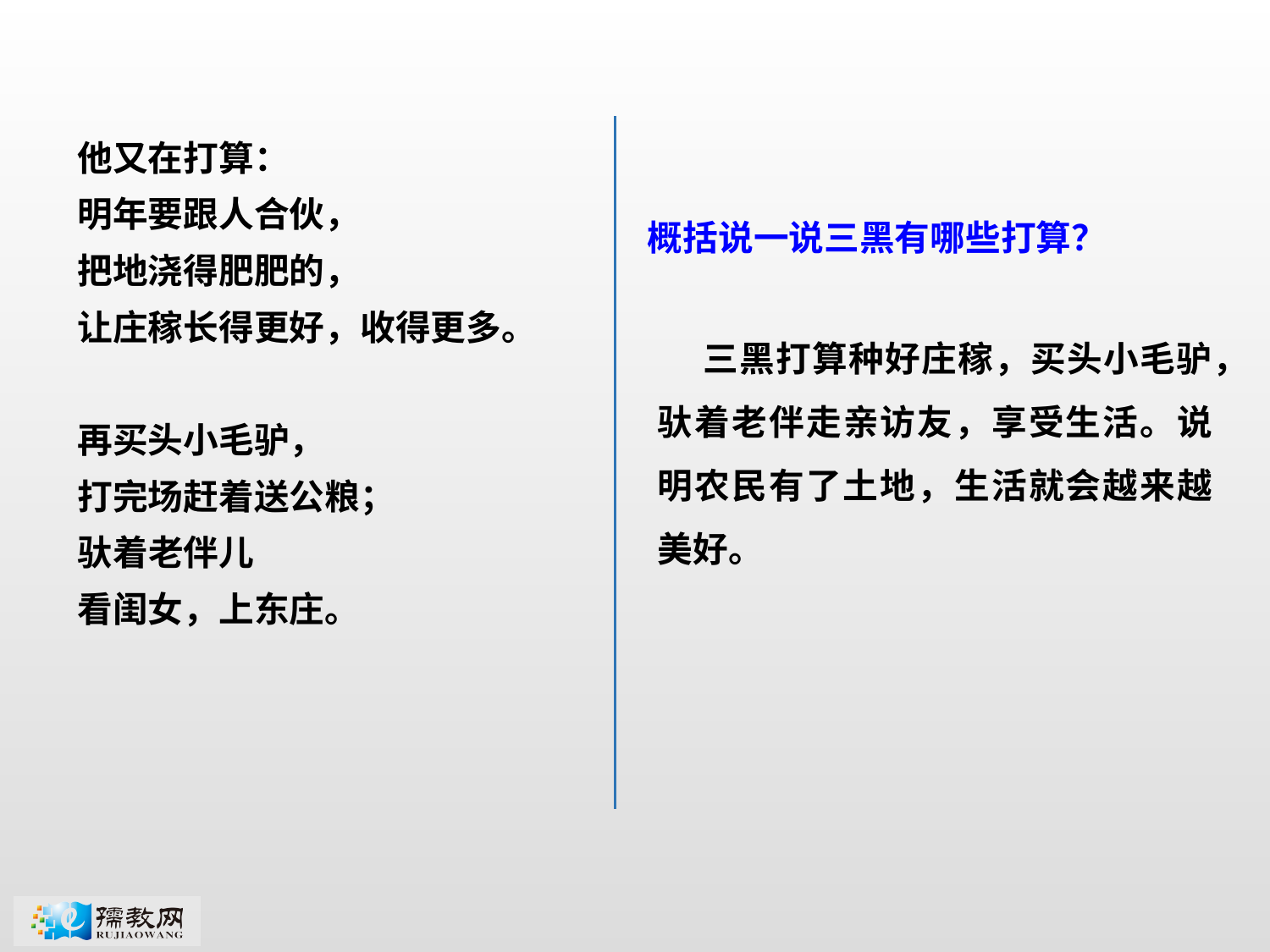

他又在打算：
明年要跟人合伙，
把地浇得肥肥的，
让庄稼长得更好，收得更多。

再买头小毛驴，
打完场赶着送公粮；
驮着老伴儿
看闺女，上东庄。
概括说一说三黑有哪些打算？
    三黑打算种好庄稼，买头小毛驴，驮着老伴走亲访友，享受生活。说明农民有了土地，生活就会越来越美好。